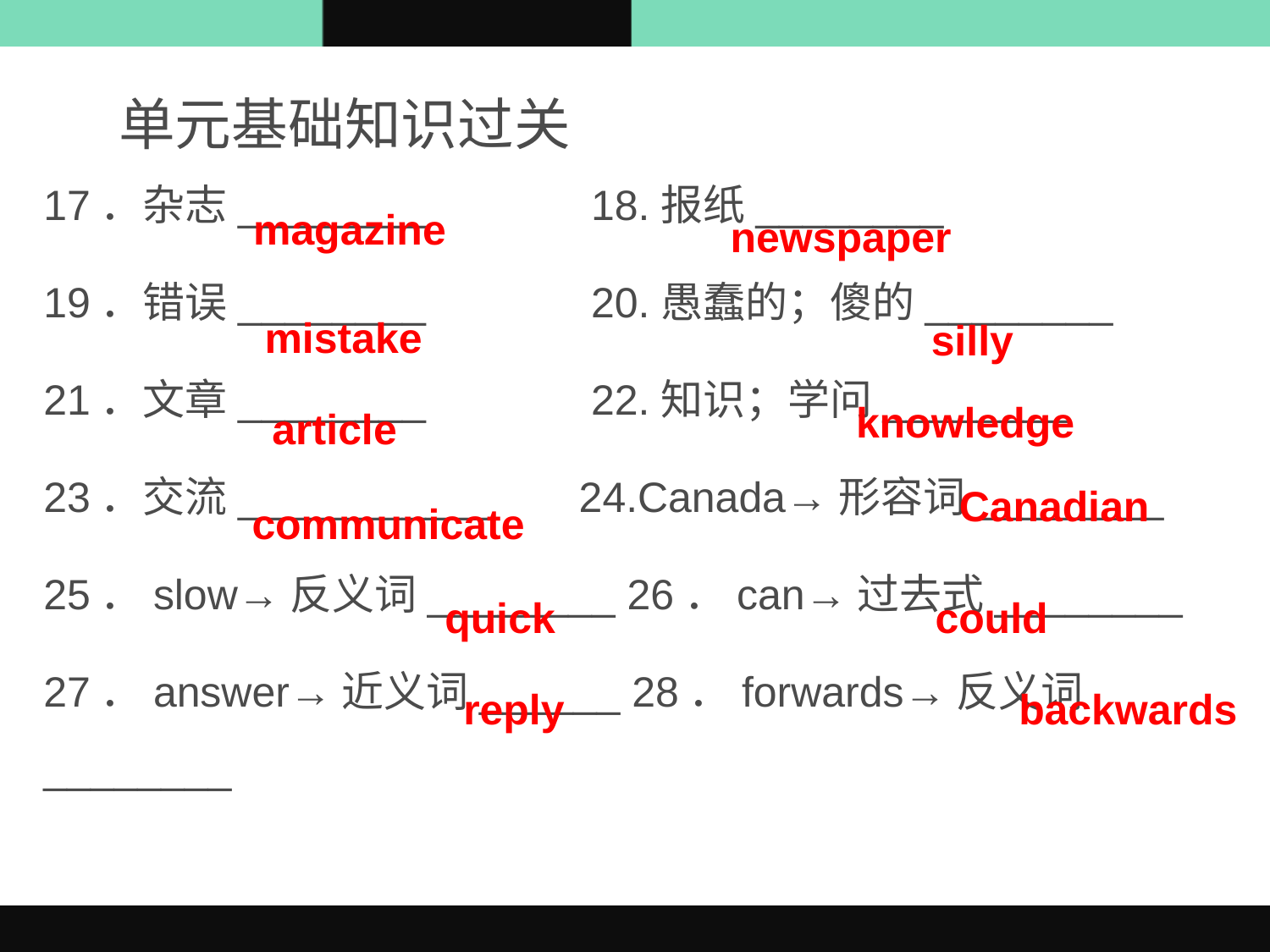

单元基础知识过关
17．杂志________              18.报纸________
19．错误________              20.愚蠢的；傻的________
21．文章________              22.知识；学问________
23．交流___________       24.Canada→形容词________
25．slow→反义词________ 26．can→过去式________
27．answer→近义词______ 28．forwards→反义词________
magazine
newspaper
mistake
silly
knowledge
article
Canadian
communicate
could
quick
backwards
reply